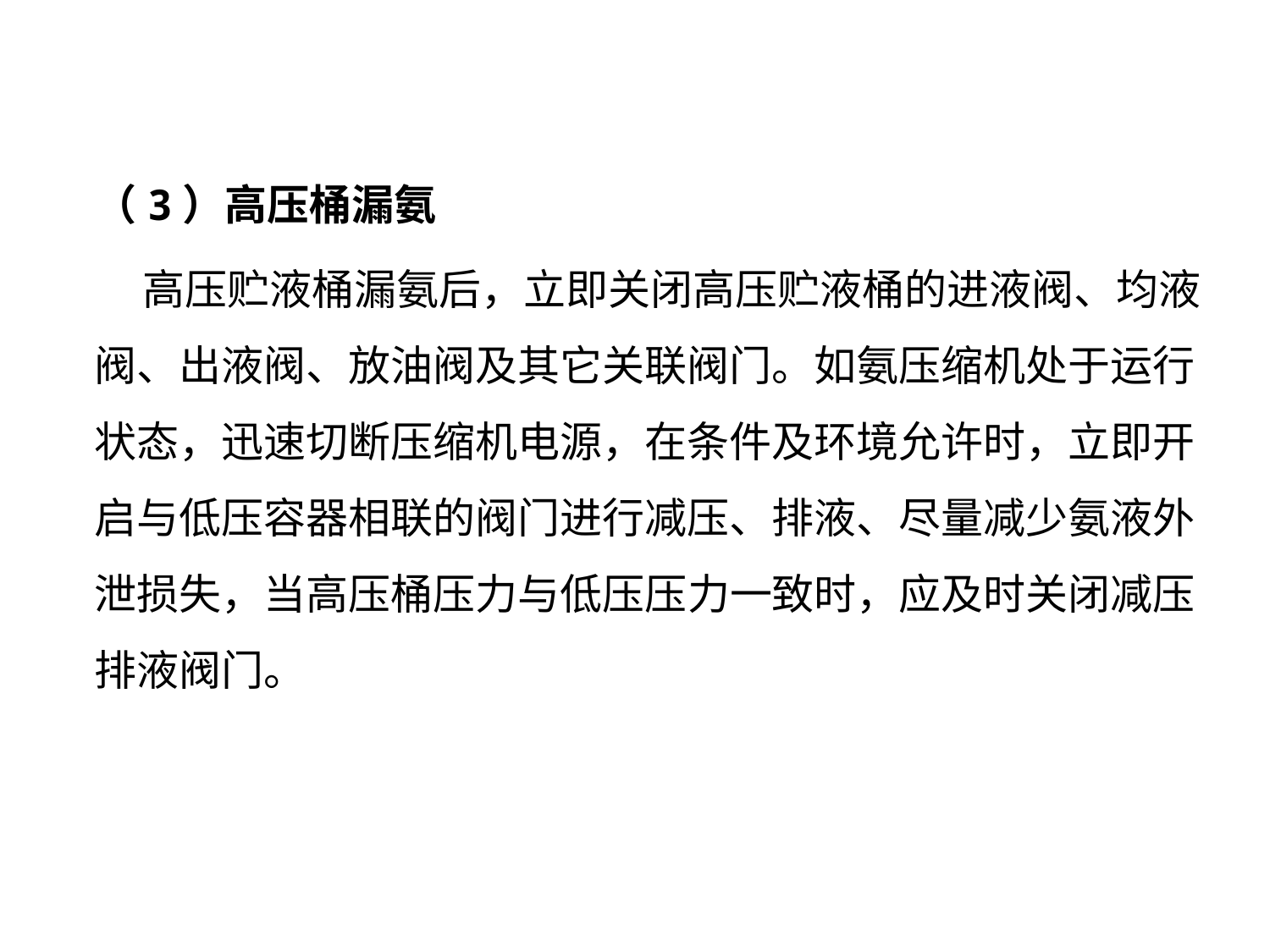

（3）高压桶漏氨
    高压贮液桶漏氨后，立即关闭高压贮液桶的进液阀、均液阀、出液阀、放油阀及其它关联阀门。如氨压缩机处于运行状态，迅速切断压缩机电源，在条件及环境允许时，立即开启与低压容器相联的阀门进行减压、排液、尽量减少氨液外泄损失，当高压桶压力与低压压力一致时，应及时关闭减压排液阀门。
118